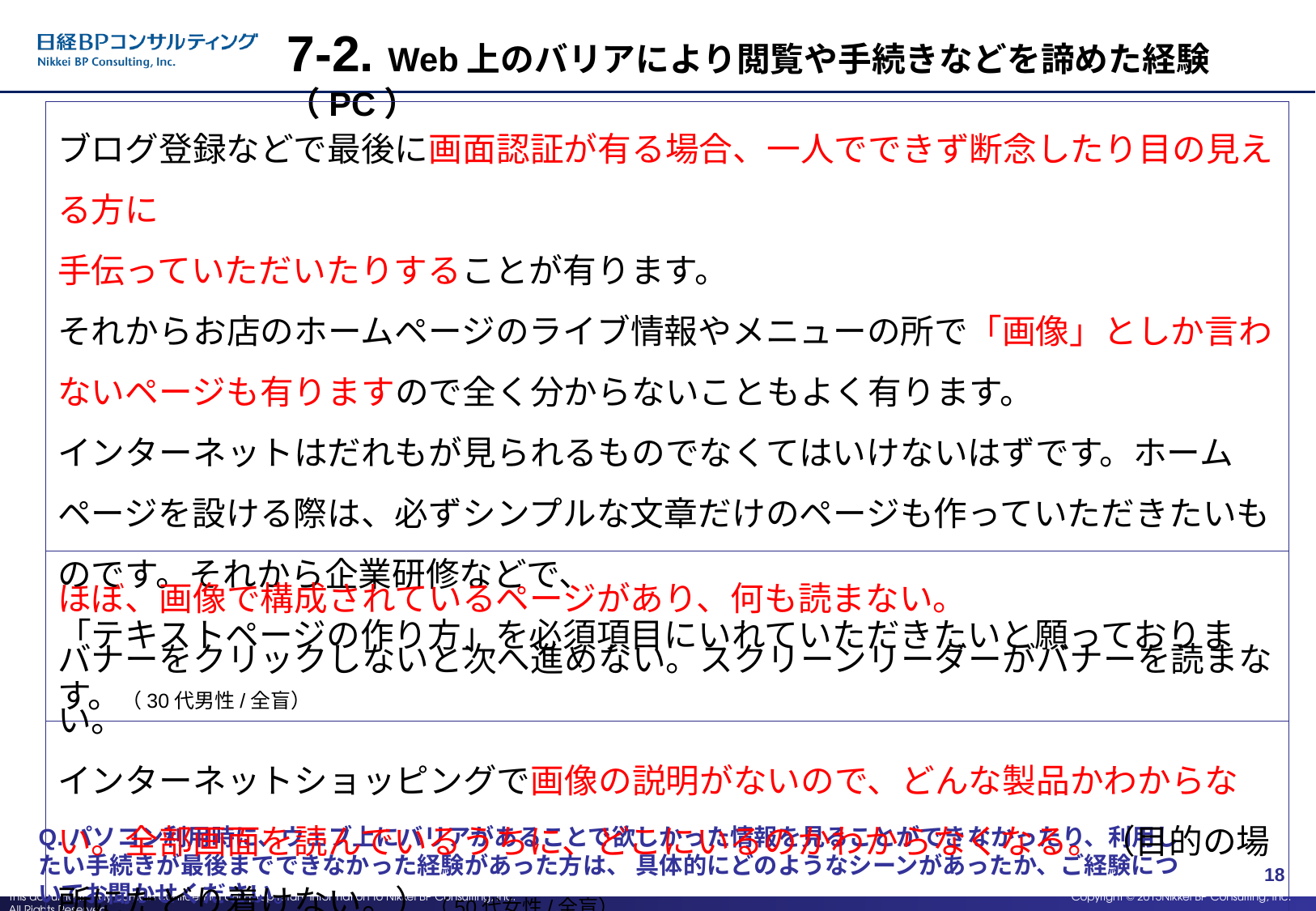

18
# 7-2. Web上のバリアにより閲覧や手続きなどを諦めた経験（PC）
ブログ登録などで最後に画面認証が有る場合、一人でできず断念したり目の見える方に
手伝っていただいたりすることが有ります。
それからお店のホームページのライブ情報やメニューの所で「画像」としか言わないページも有りますので全く分からないこともよく有ります。
インターネットはだれもが見られるものでなくてはいけないはずです。ホームページを設ける際は、必ずシンプルな文章だけのページも作っていただきたいものです。それから企業研修などで、
「テキストページの作り方」を必須項目にいれていただきたいと願っております。（30代男性/全盲）
ほぼ、画像で構成されているページがあり、何も読まない。
バナーをクリックしないと次へ進めない。スクリーンリーダーがバナーを読まない。
インターネットショッピングで画像の説明がないので、どんな製品かわからない。全部画面を読んでいるうちに、どこにいるのかわからなくなる。（目的の場所にたどり着けない。）（50代女性/全盲）
Q.パソコン利用時に、ウェブ上にバリアがあることで欲しかった情報を見ることができなかったり、利用したい手続きが最後までできなかった経験があった方は、 具体的にどのようなシーンがあったか、ご経験についてお聞かせください。